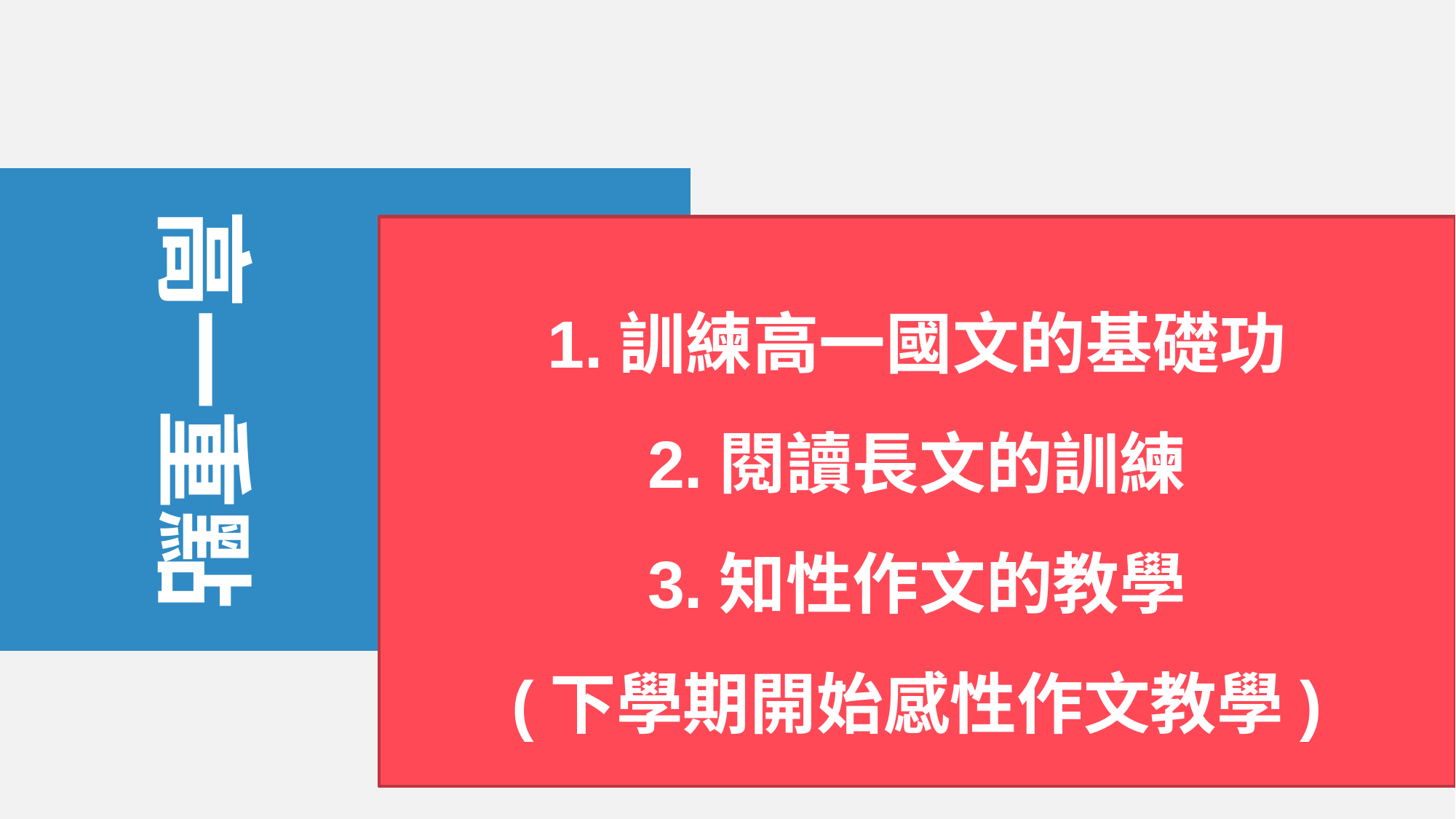

高一重點
1.訓練高一國文的基礎功
2.閱讀長文的訓練
3.知性作文的教學
(下學期開始感性作文教學)